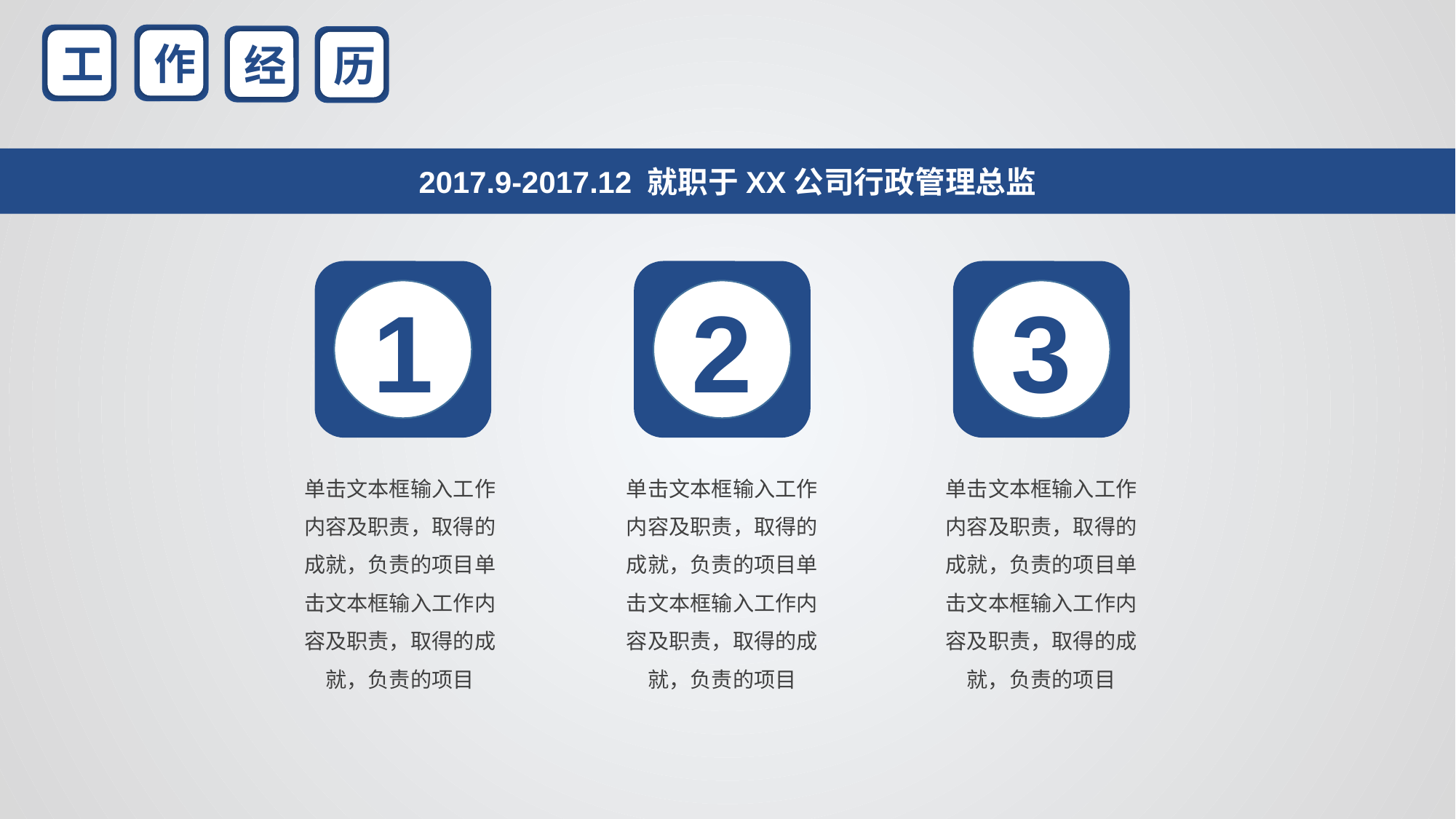

作

工

经

历
2017.9-2017.12 就职于XX公司行政管理总监

2

3

1
单击文本框输入工作内容及职责，取得的成就，负责的项目单击文本框输入工作内容及职责，取得的成就，负责的项目
单击文本框输入工作内容及职责，取得的成就，负责的项目单击文本框输入工作内容及职责，取得的成就，负责的项目
单击文本框输入工作内容及职责，取得的成就，负责的项目单击文本框输入工作内容及职责，取得的成就，负责的项目